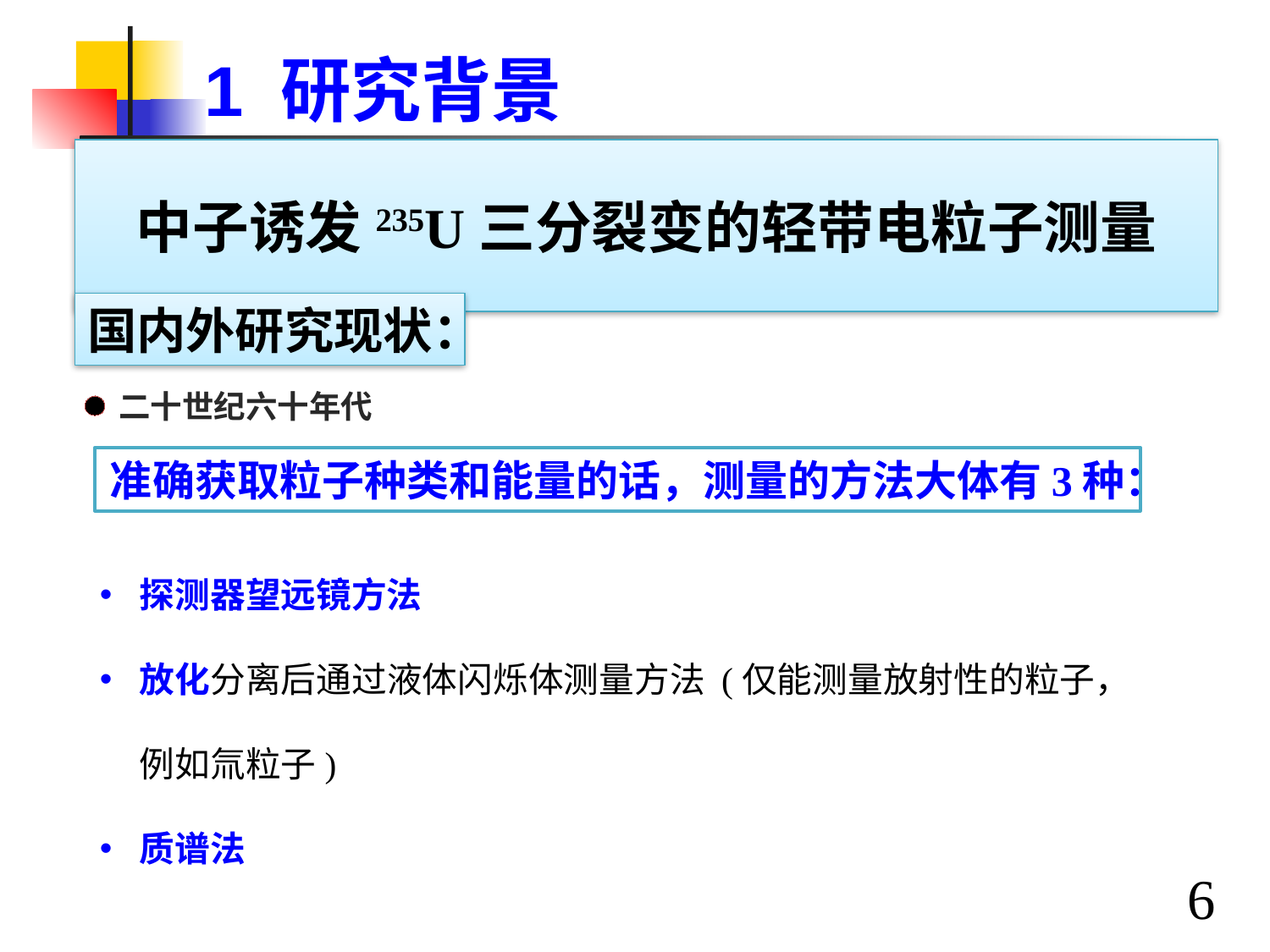

1 研究背景
# 中子诱发235U三分裂变的轻带电粒子测量
国内外研究现状：
二十世纪六十年代

准确获取粒子种类和能量的话，测量的方法大体有3种：
探测器望远镜方法
放化分离后通过液体闪烁体测量方法 (仅能测量放射性的粒子，例如氚粒子)
质谱法
6